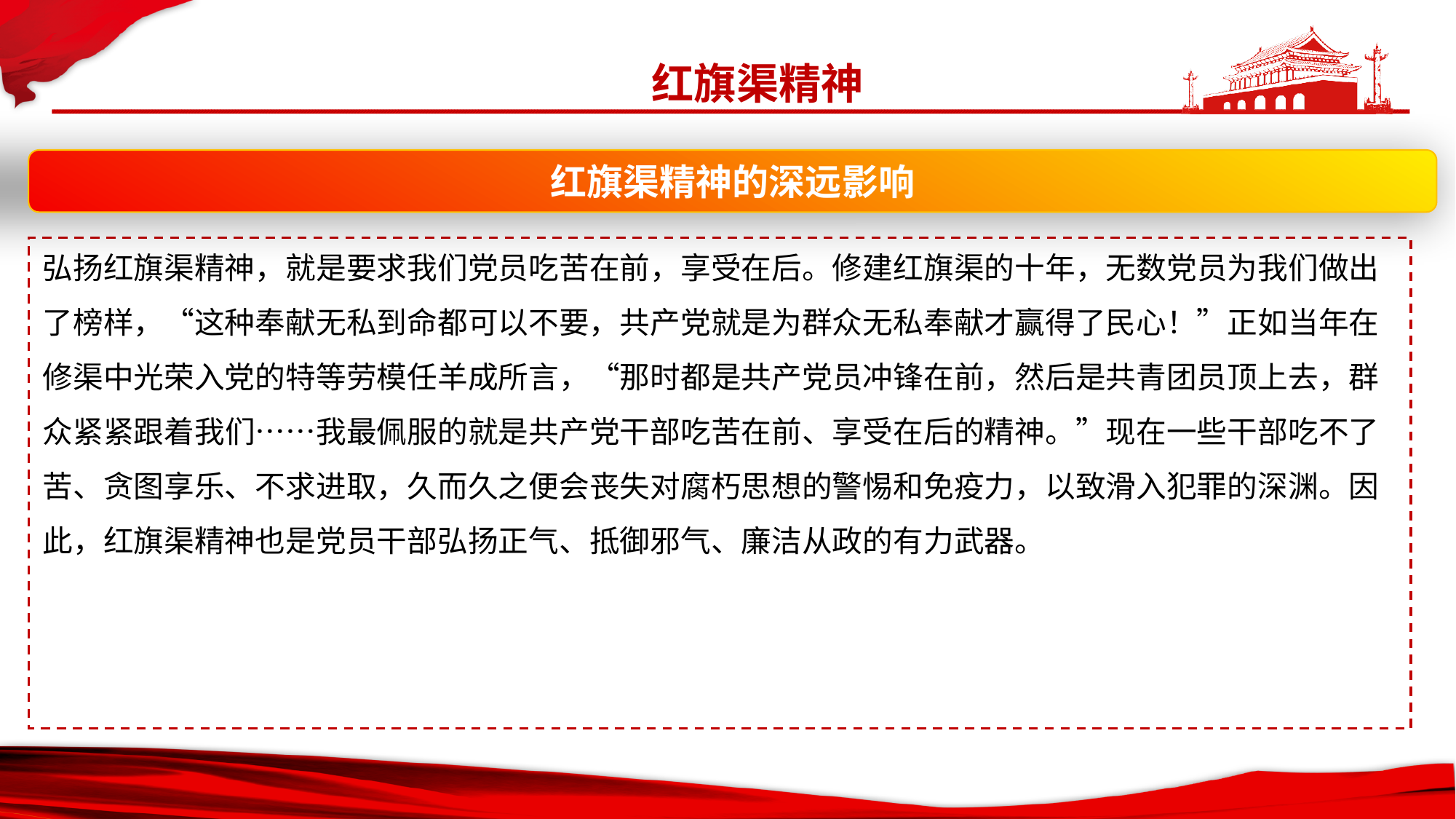

红旗渠精神
红旗渠精神的深远影响
弘扬红旗渠精神，就是要求我们党员吃苦在前，享受在后。修建红旗渠的十年，无数党员为我们做出了榜样，“这种奉献无私到命都可以不要，共产党就是为群众无私奉献才赢得了民心！”正如当年在修渠中光荣入党的特等劳模任羊成所言，“那时都是共产党员冲锋在前，然后是共青团员顶上去，群众紧紧跟着我们……我最佩服的就是共产党干部吃苦在前、享受在后的精神。”现在一些干部吃不了苦、贪图享乐、不求进取，久而久之便会丧失对腐朽思想的警惕和免疫力，以致滑入犯罪的深渊。因此，红旗渠精神也是党员干部弘扬正气、抵御邪气、廉洁从政的有力武器。